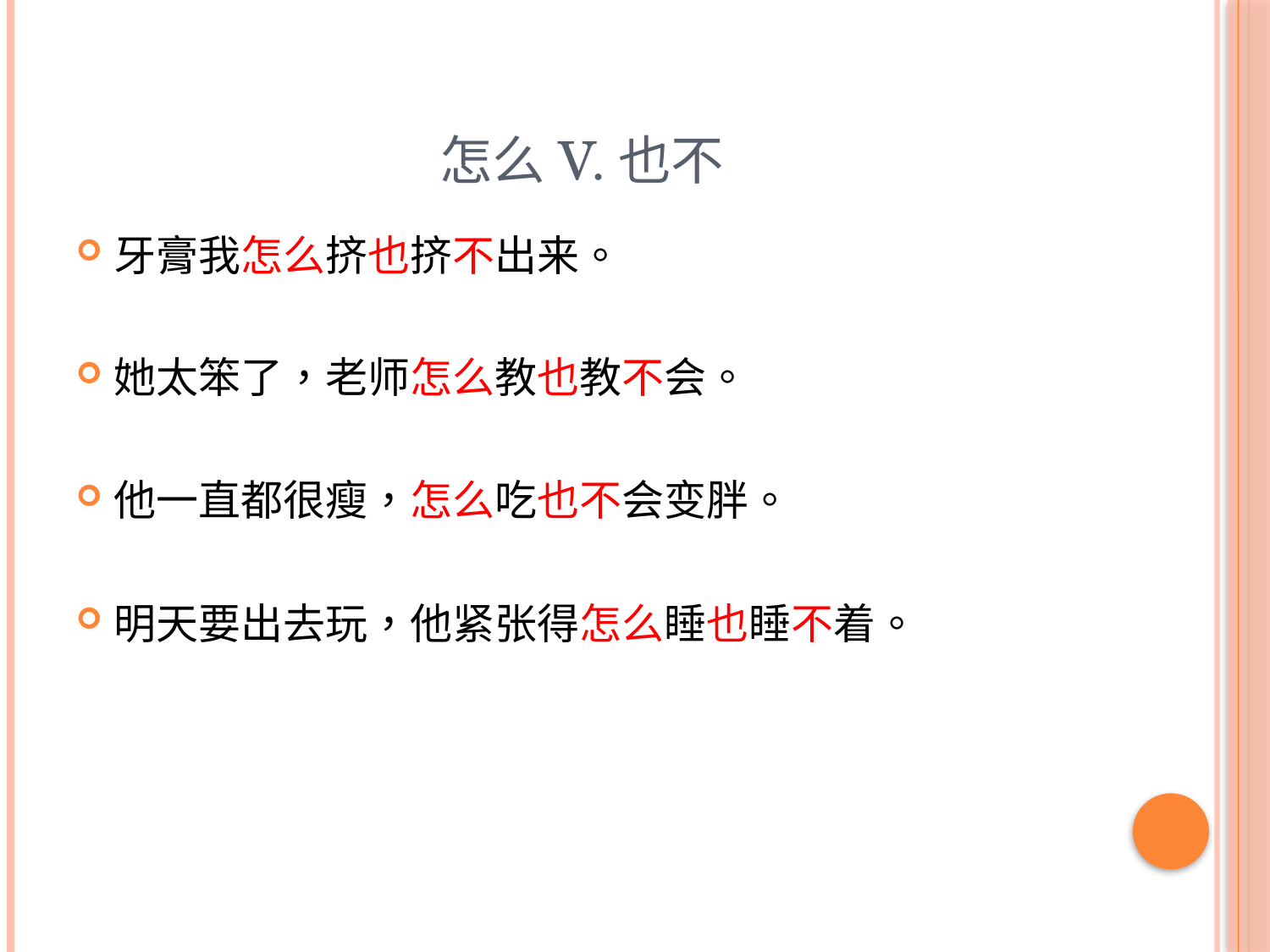

# 怎么V.也不
牙膏我怎么挤也挤不出来。

她太笨了，老师怎么教也教不会。

他一直都很瘦，怎么吃也不会变胖。

明天要出去玩，他紧张得怎么睡也睡不着。